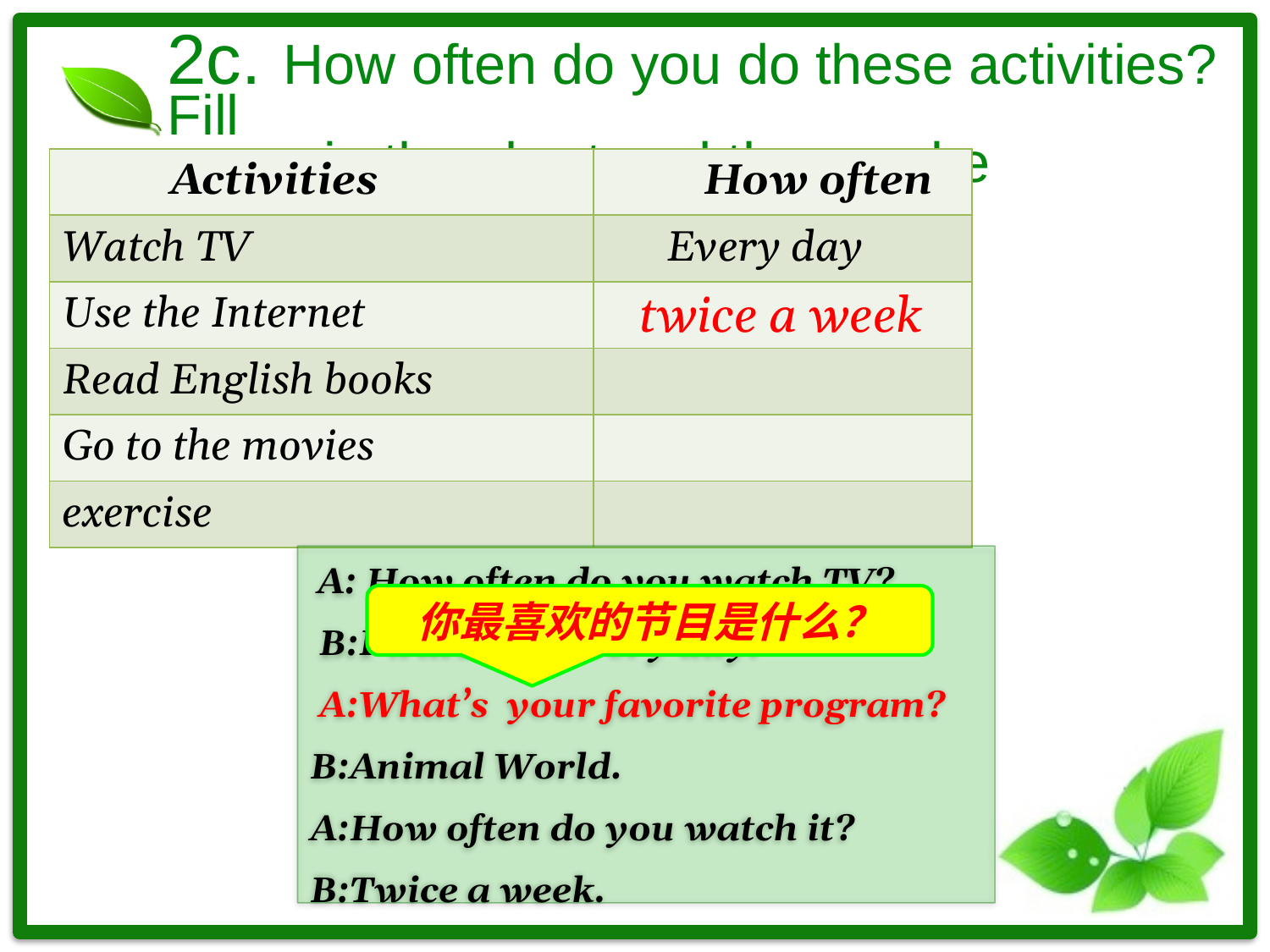

# 2c. How often do you do these activities? Fill in the chart and then make conversations.
| Activities | How often |
| --- | --- |
| Watch TV | Every day |
| Use the Internet |  |
| Read English books |  |
| Go to the movies |  |
| exercise |  |
twice a week
 A: How often do you watch TV?
 B:I watch TV every day.
 A:What’s  your favorite program?
B:Animal World.
A:How often do you watch it?
B:Twice a week.
你最喜欢的节目是什么？